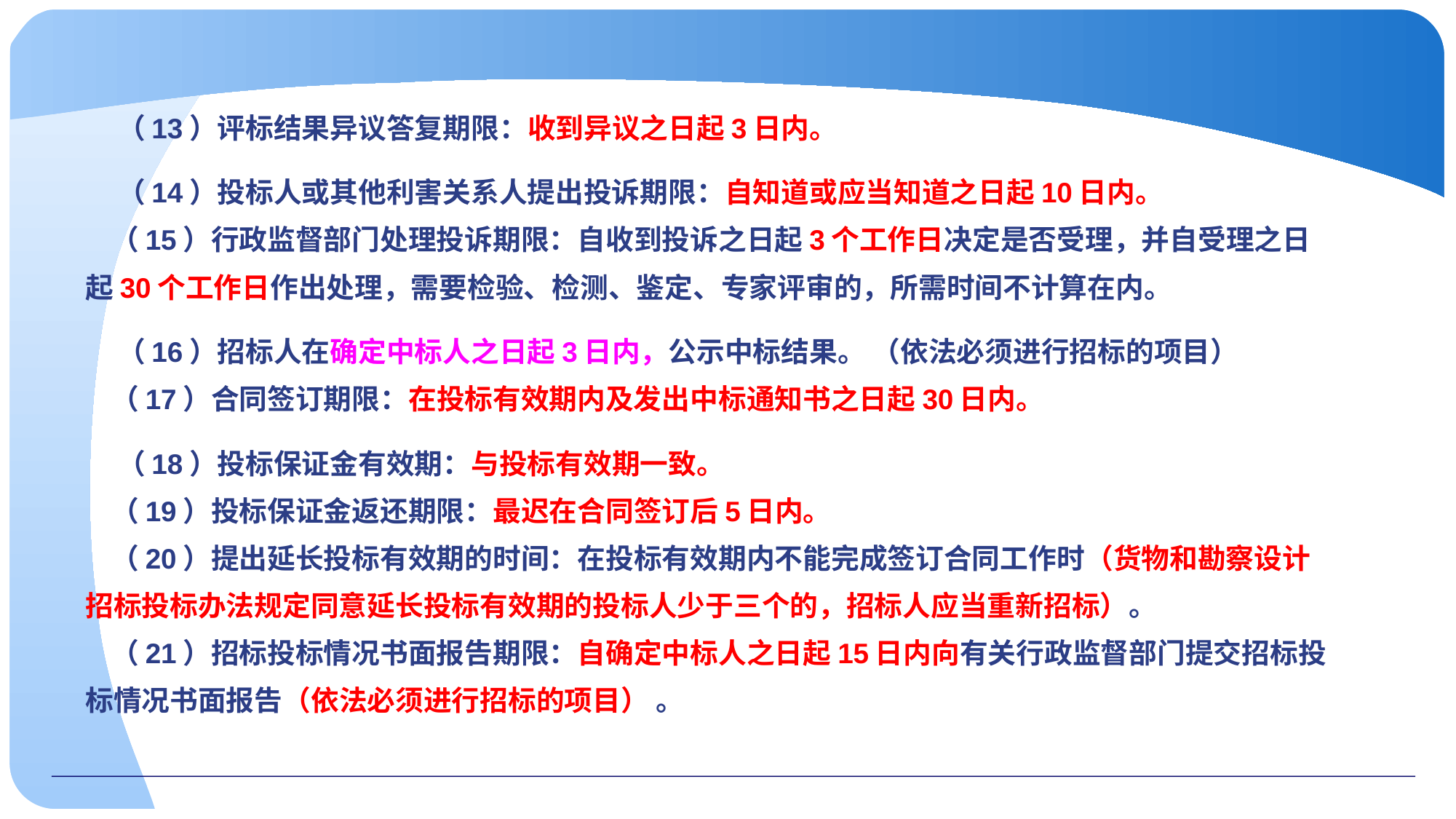

（13）评标结果异议答复期限：收到异议之日起3日内。
    （14）投标人或其他利害关系人提出投诉期限：自知道或应当知道之日起10日内。
    （15）行政监督部门处理投诉期限：自收到投诉之日起3个工作日决定是否受理，并自受理之日起30个工作日作出处理，需要检验、检测、鉴定、专家评审的，所需时间不计算在内。
    （16）招标人在确定中标人之日起3日内，公示中标结果。 （依法必须进行招标的项目）
    （17）合同签订期限：在投标有效期内及发出中标通知书之日起30日内。
    （18）投标保证金有效期：与投标有效期一致。
    （19）投标保证金返还期限：最迟在合同签订后5日内。  
    （20）提出延长投标有效期的时间：在投标有效期内不能完成签订合同工作时（货物和勘察设计招标投标办法规定同意延长投标有效期的投标人少于三个的，招标人应当重新招标）。
    （21）招标投标情况书面报告期限：自确定中标人之日起15日内向有关行政监督部门提交招标投标情况书面报告（依法必须进行招标的项目） 。